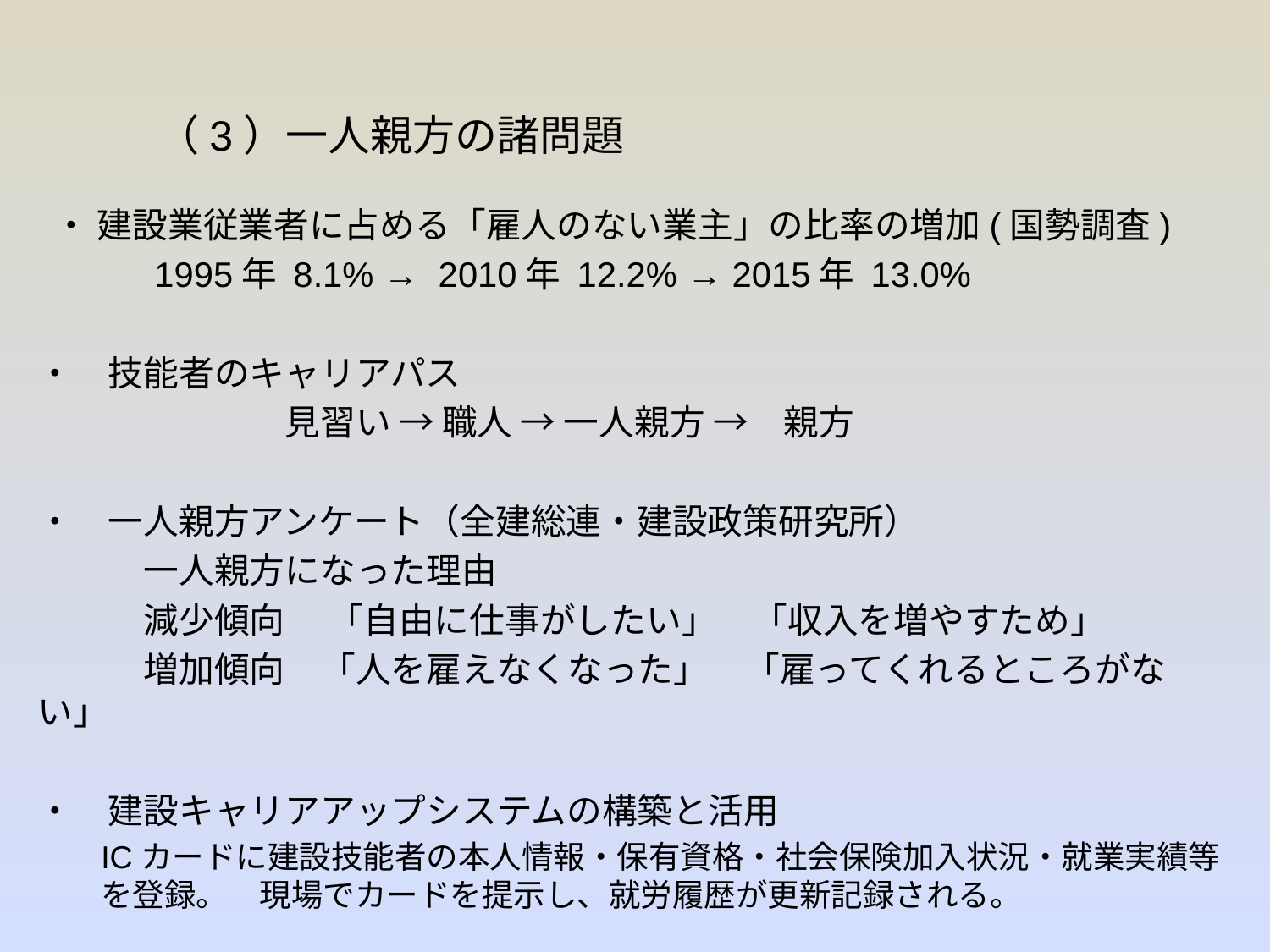

# （3）一人親方の諸問題
 ・ 建設業従業者に占める「雇人のない業主」の比率の増加(国勢調査)
            1995年 8.1% →  2010年 12.2% → 2015年 13.0%

・　技能者のキャリアパス
　　　　　　　見習い → 職人 → 一人親方 →　親方

・　一人親方アンケート（全建総連・建設政策研究所）
　　　一人親方になった理由
　　　減少傾向　 「自由に仕事がしたい」　「収入を増やすため」
　　　増加傾向　「人を雇えなくなった」　「雇ってくれるところがない」

・　建設キャリアアップシステムの構築と活用
ICカードに建設技能者の本人情報・保有資格・社会保険加入状況・就業実績等を登録。　現場でカードを提示し、就労履歴が更新記録される。